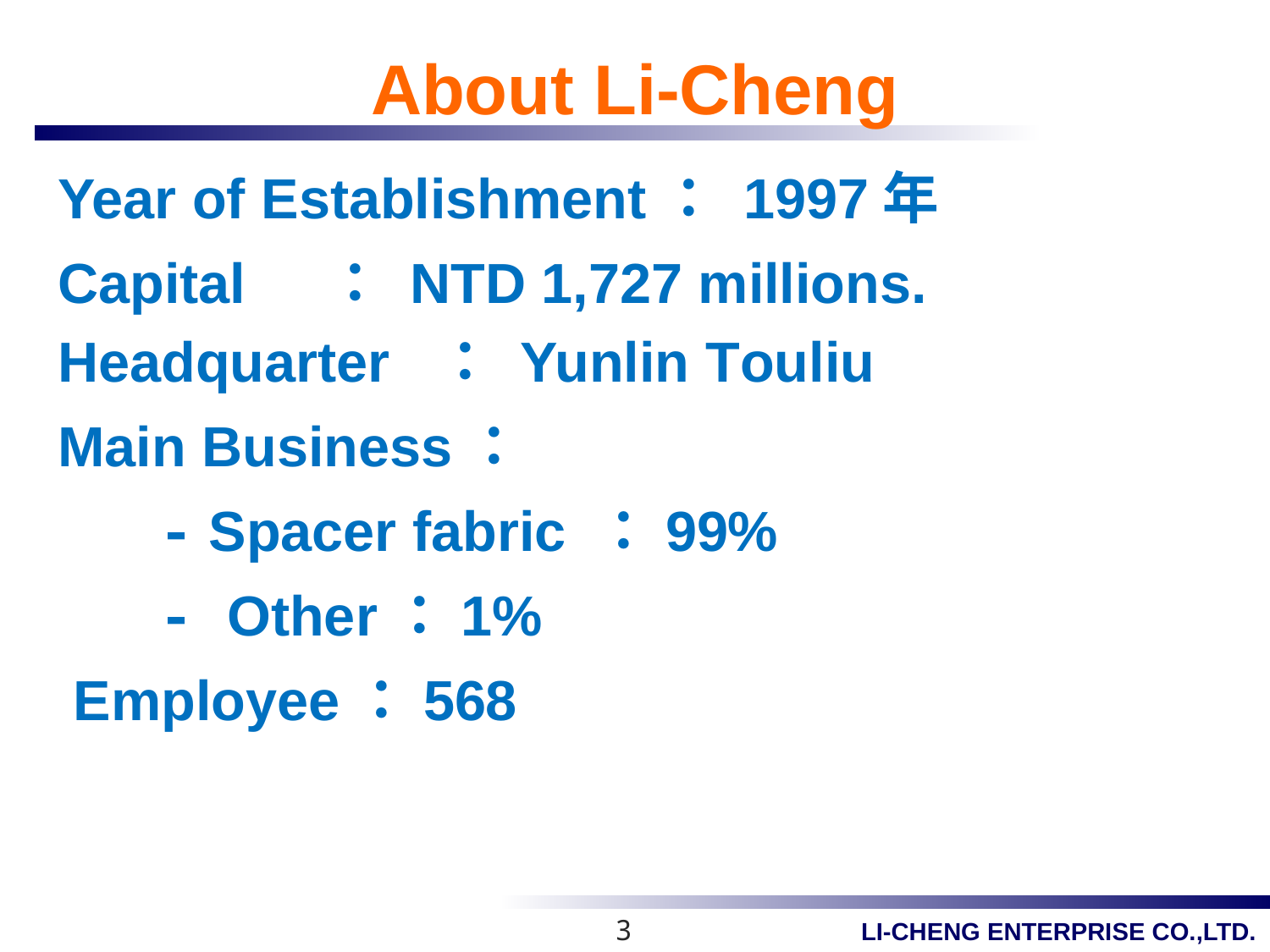

# About Li-Cheng
Year of Establishment： 1997年
Capital  ： NTD 1,727 millions.
Headquarter ： Yunlin Touliu
Main Business：
   - Spacer fabric ：99%
   - Other：1%
 Employee：568

3